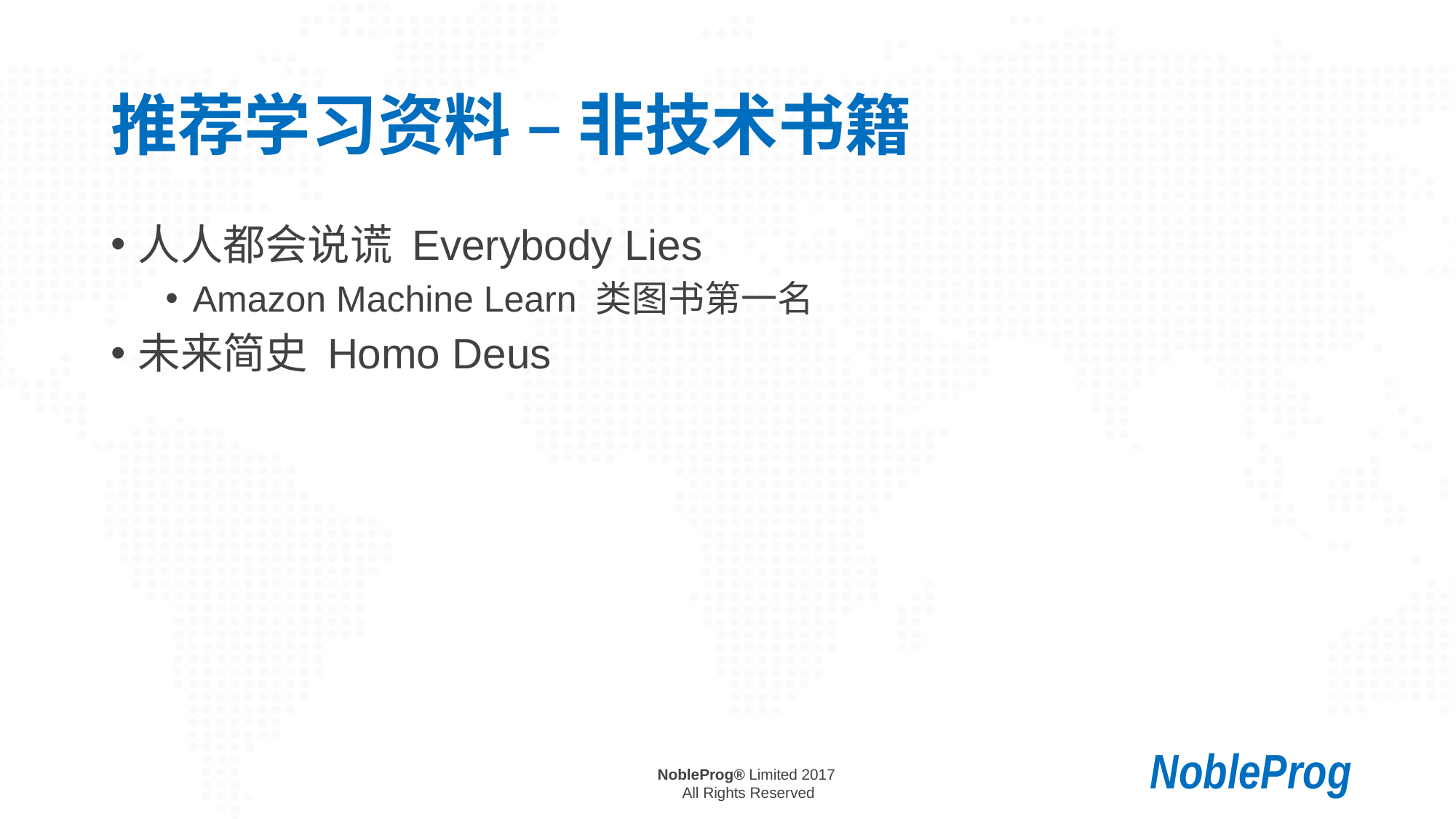

# 推荐学习资料 – 非技术书籍
人人都会说谎 Everybody Lies
Amazon Machine Learn 类图书第一名
未来简史 Homo Deus